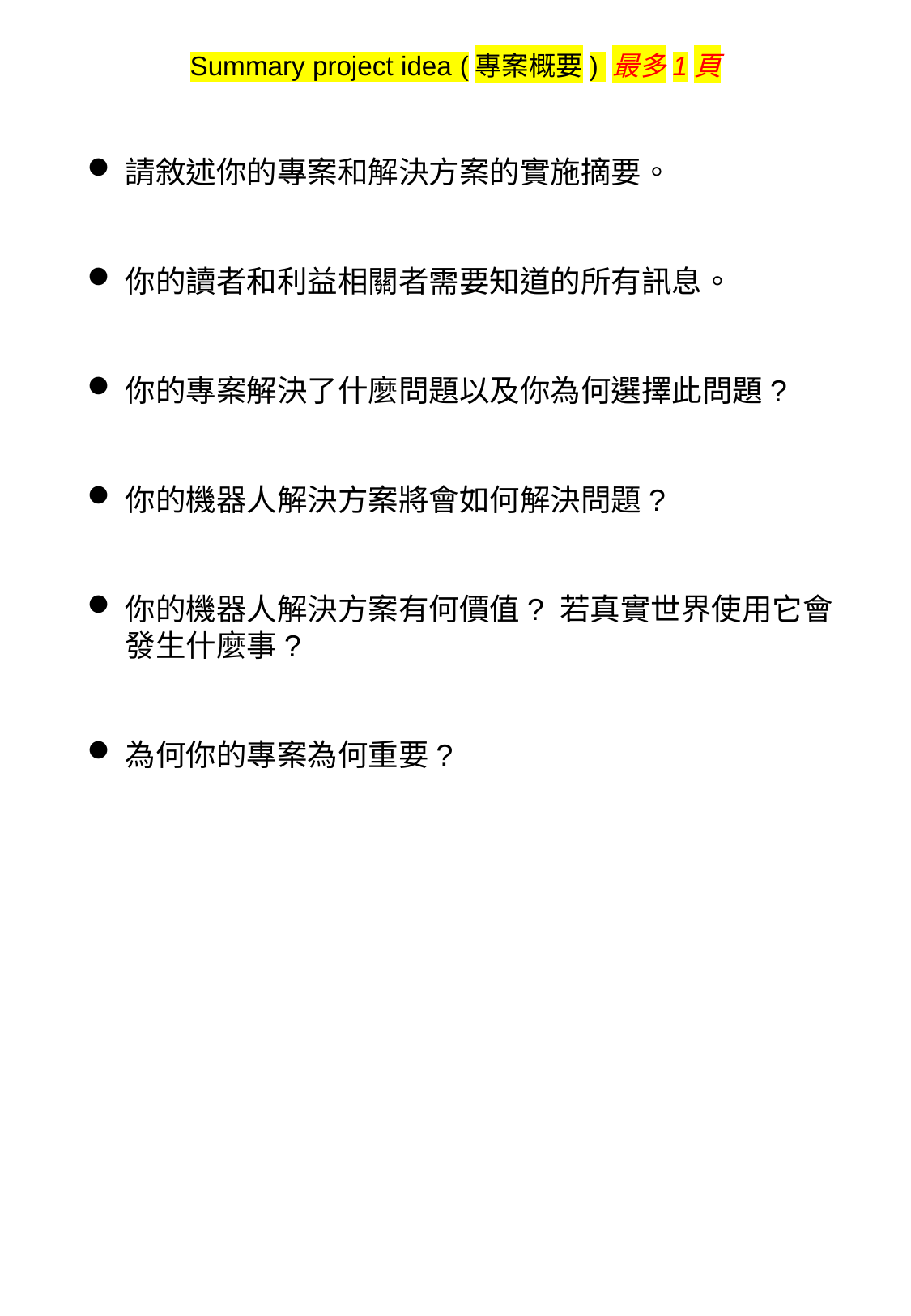

# Summary project idea (專案概要) 最多1頁
請敘述你的專案和解決方案的實施摘要。

你的讀者和利益相關者需要知道的所有訊息。

你的專案解決了什麼問題以及你為何選擇此問題?

你的機器人解決方案將會如何解決問題?

你的機器人解決方案有何價值? 若真實世界使用它會發生什麼事?

為何你的專案為何重要?